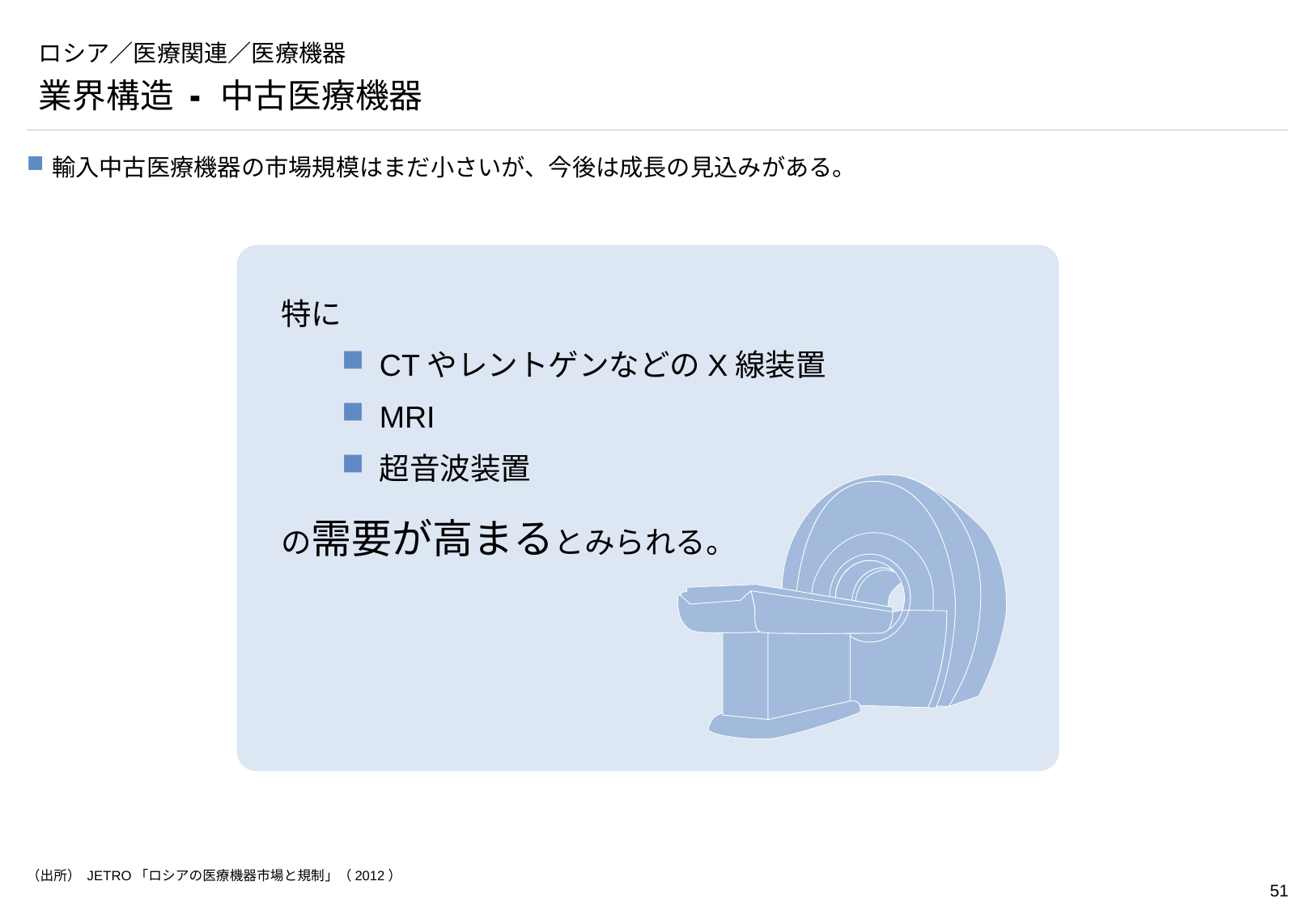

# ロシア／医療関連／医療機器
業界構造 - 中古医療機器
輸入中古医療機器の市場規模はまだ小さいが、今後は成長の見込みがある。

特に
CTやレントゲンなどのX線装置
MRI
超音波装置
の需要が高まるとみられる。

（出所） JETRO「ロシアの医療機器市場と規制」（2012）